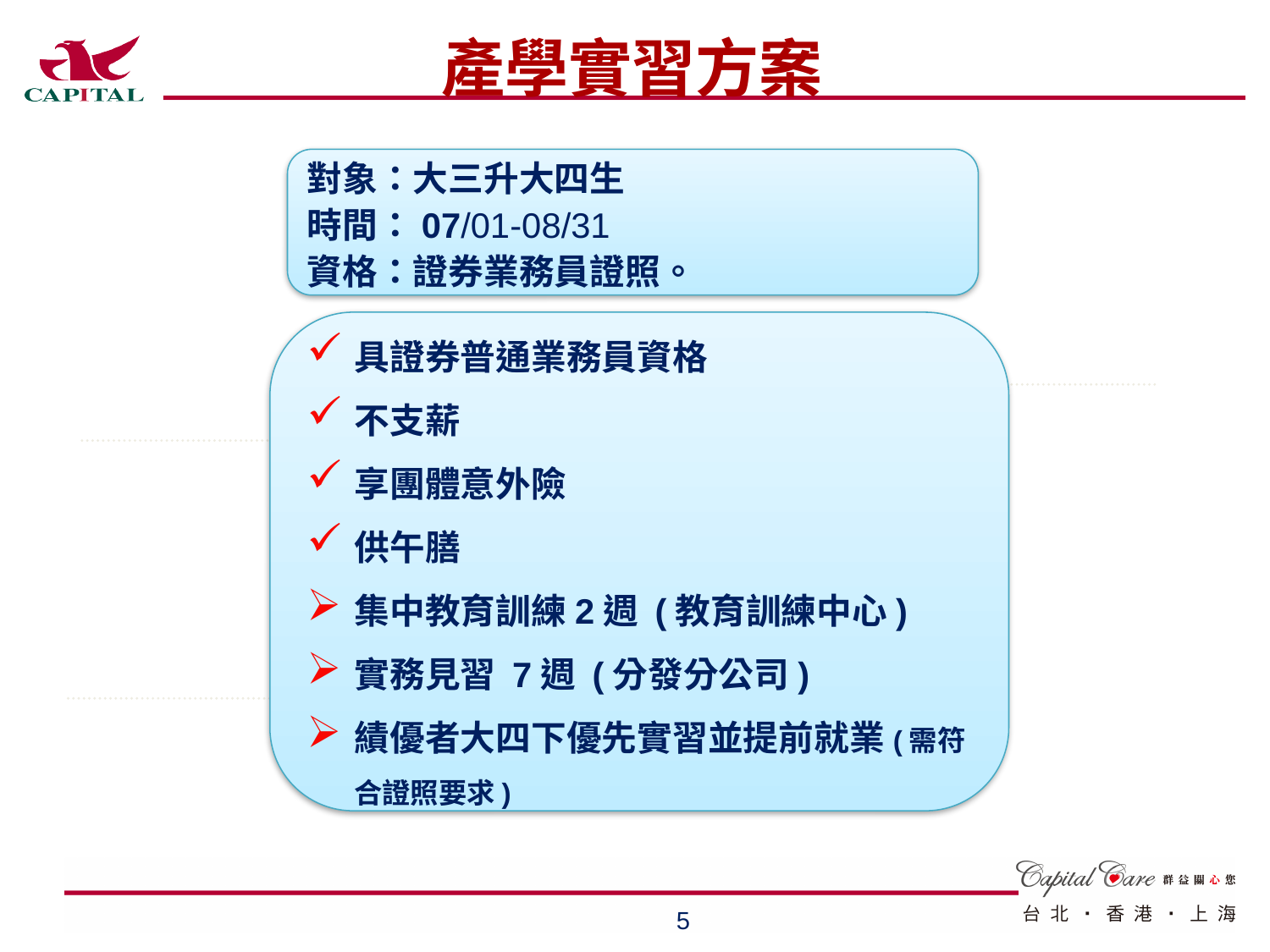

產學實習方案
對象：大三升大四生
時間：07/01-08/31
資格：證券業務員證照。
具證券普通業務員資格
不支薪
享團體意外險
供午膳
集中教育訓練2週 (教育訓練中心)
實務見習 7週 (分發分公司)
績優者大四下優先實習並提前就業(需符合證照要求)

5